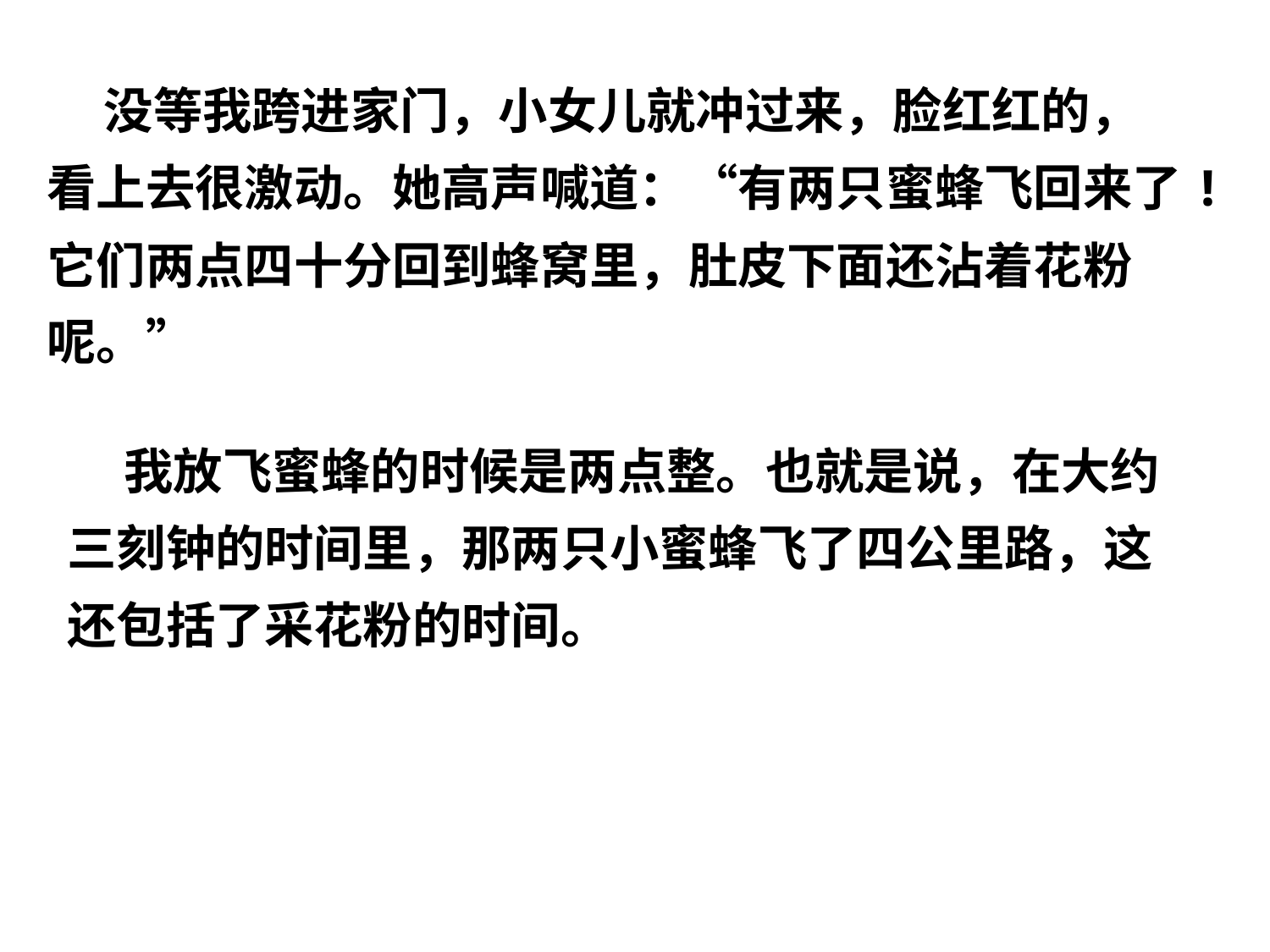

没等我跨进家门，小女儿就冲过来，脸红红的，看上去很激动。她高声喊道：“有两只蜜蜂飞回来了!它们两点四十分回到蜂窝里，肚皮下面还沾着花粉呢。”
    我放飞蜜蜂的时候是两点整。也就是说，在大约三刻钟的时间里，那两只小蜜蜂飞了四公里路，这还包括了采花粉的时间。